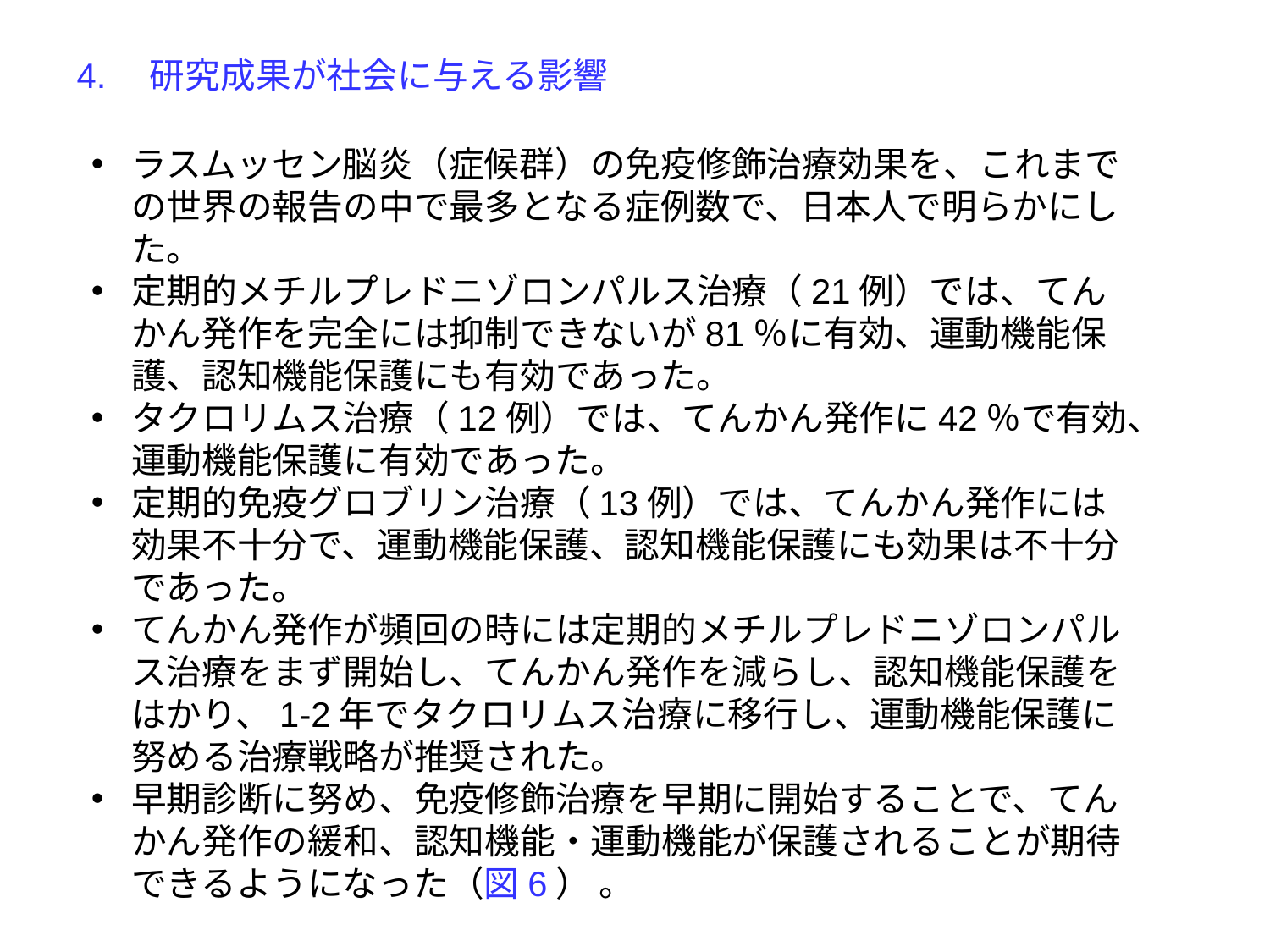

4.　研究成果が社会に与える影響
ラスムッセン脳炎（症候群）の免疫修飾治療効果を、これまでの世界の報告の中で最多となる症例数で、日本人で明らかにした。
定期的メチルプレドニゾロンパルス治療（21例）では、てんかん発作を完全には抑制できないが81％に有効、運動機能保護、認知機能保護にも有効であった。
タクロリムス治療（12例）では、てんかん発作に42％で有効、運動機能保護に有効であった。
定期的免疫グロブリン治療（13例）では、てんかん発作には効果不十分で、運動機能保護、認知機能保護にも効果は不十分であった。
てんかん発作が頻回の時には定期的メチルプレドニゾロンパルス治療をまず開始し、てんかん発作を減らし、認知機能保護をはかり、1-2年でタクロリムス治療に移行し、運動機能保護に努める治療戦略が推奨された。
早期診断に努め、免疫修飾治療を早期に開始することで、てんかん発作の緩和、認知機能・運動機能が保護されることが期待できるようになった（図6） 。